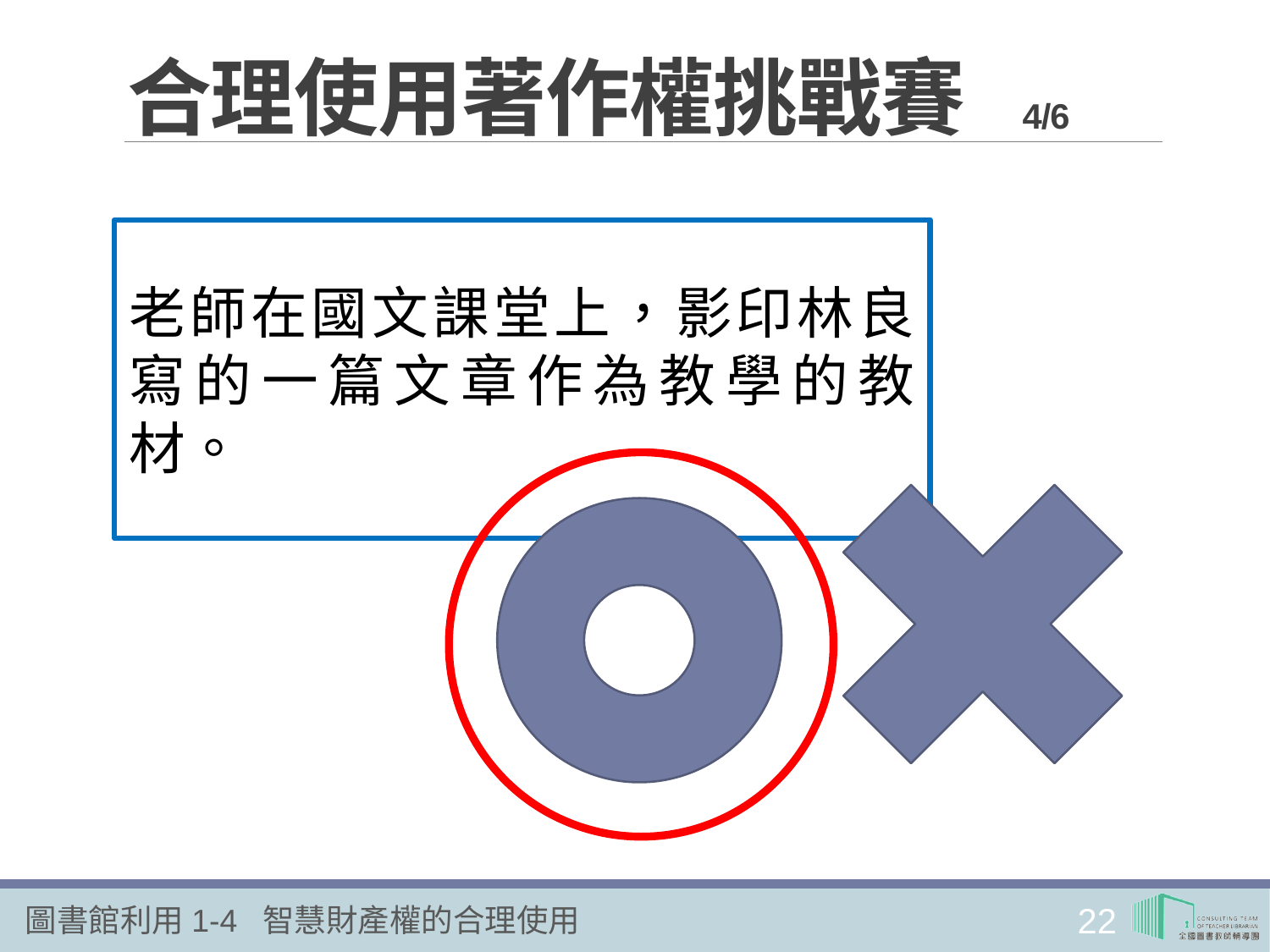

# 合理使用著作權挑戰賽  4/6
老師在國文課堂上，影印林良寫的一篇文章作為教學的教材。